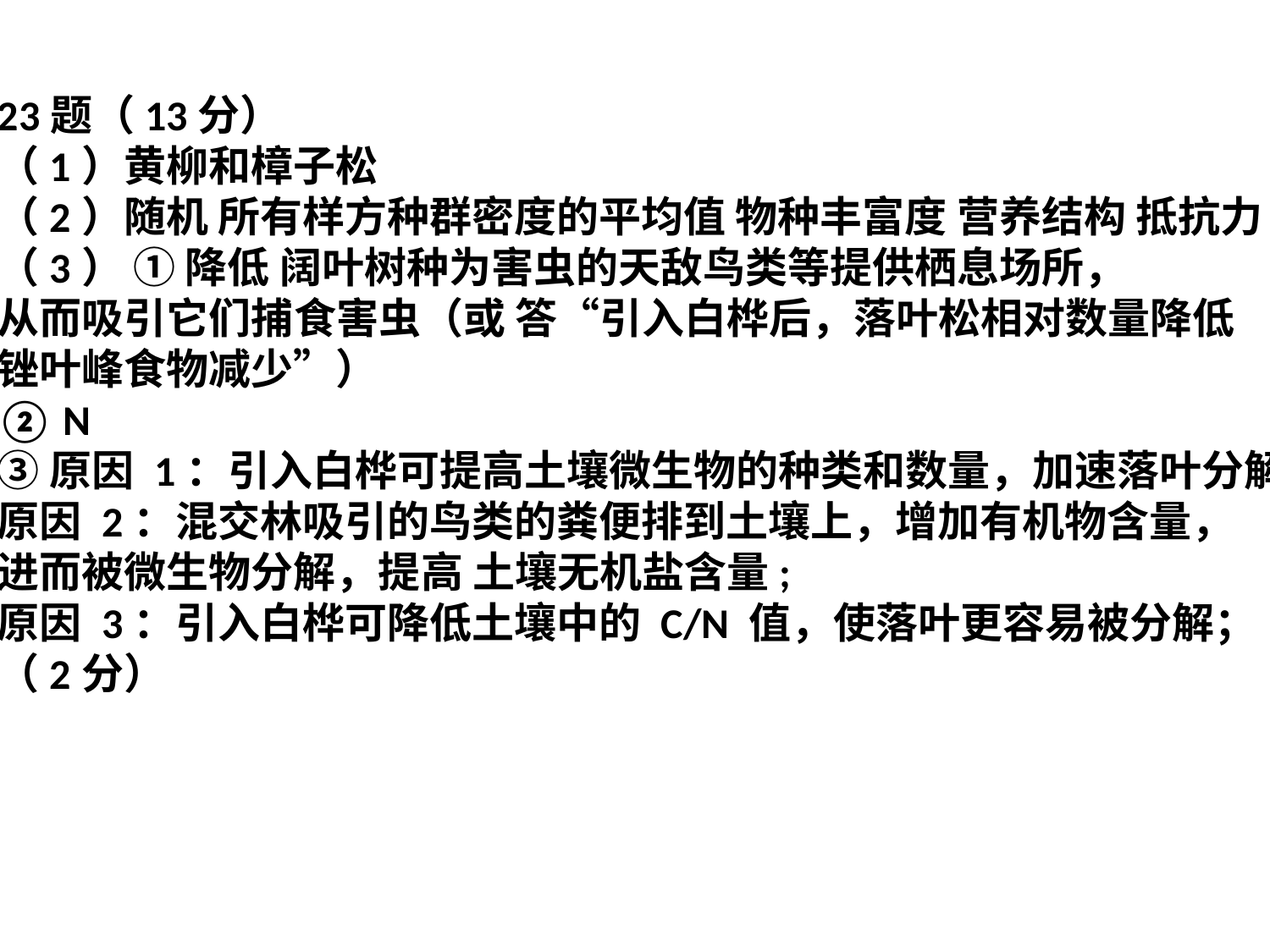

23题（13分）
（1）黄柳和樟子松
（2）随机 所有样方种群密度的平均值 物种丰富度 营养结构 抵抗力
（3） ① 降低 阔叶树种为害虫的天敌鸟类等提供栖息场所，
从而吸引它们捕食害虫（或 答“引入白桦后，落叶松相对数量降低
锉叶峰食物减少”）
② N
③原因 1：引入白桦可提高土壤微生物的种类和数量，加速落叶分解；
原因 2：混交林吸引的鸟类的粪便排到土壤上，增加有机物含量，
进而被微生物分解，提高 土壤无机盐含量;
原因 3：引入白桦可降低土壤中的 C/N 值，使落叶更容易被分解；
（2分）